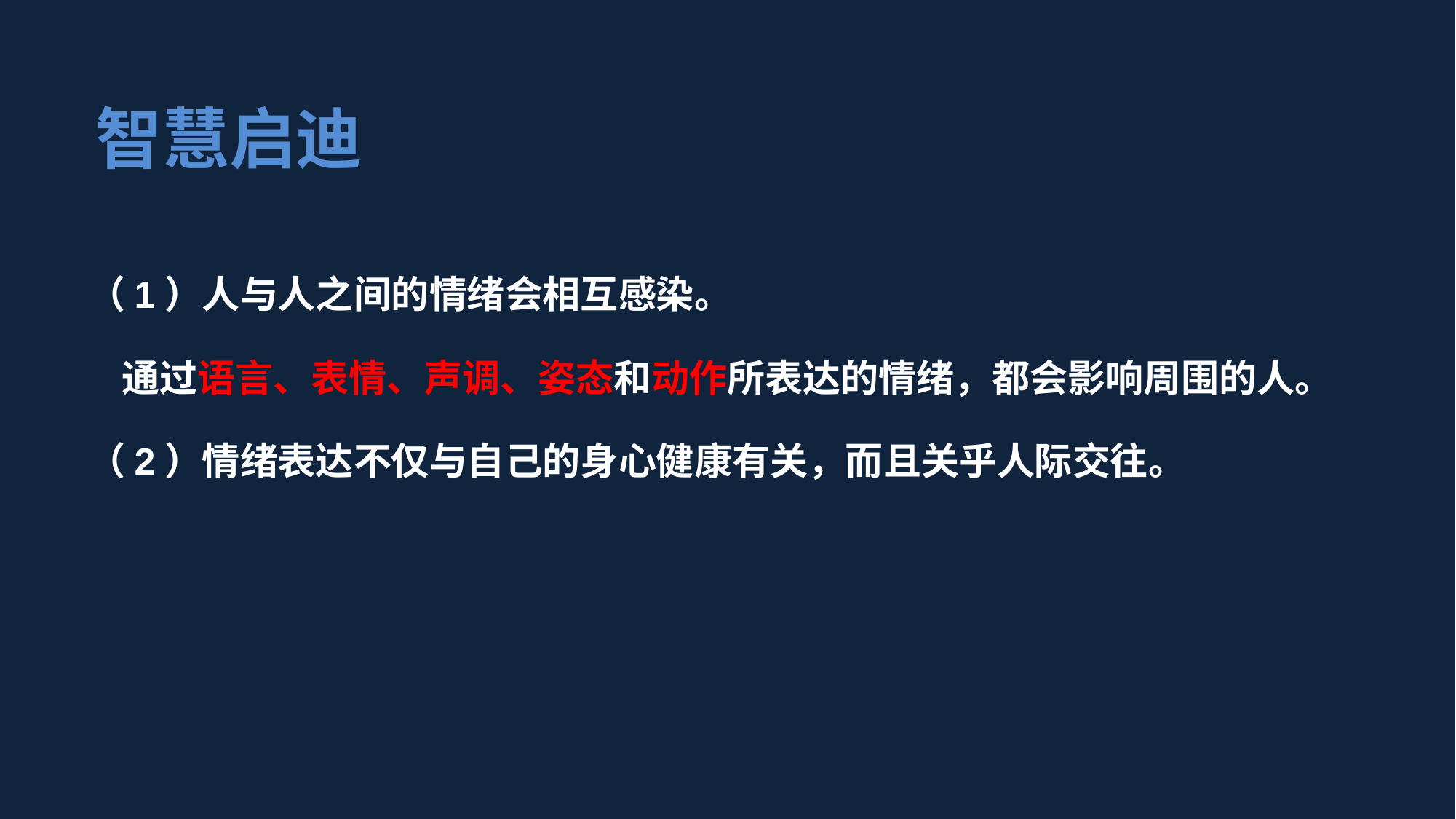

智慧启迪
（1）人与人之间的情绪会相互感染。
   通过语言、表情、声调、姿态和动作所表达的情绪，都会影响周围的人。
（2）情绪表达不仅与自己的身心健康有关，而且关乎人际交往。